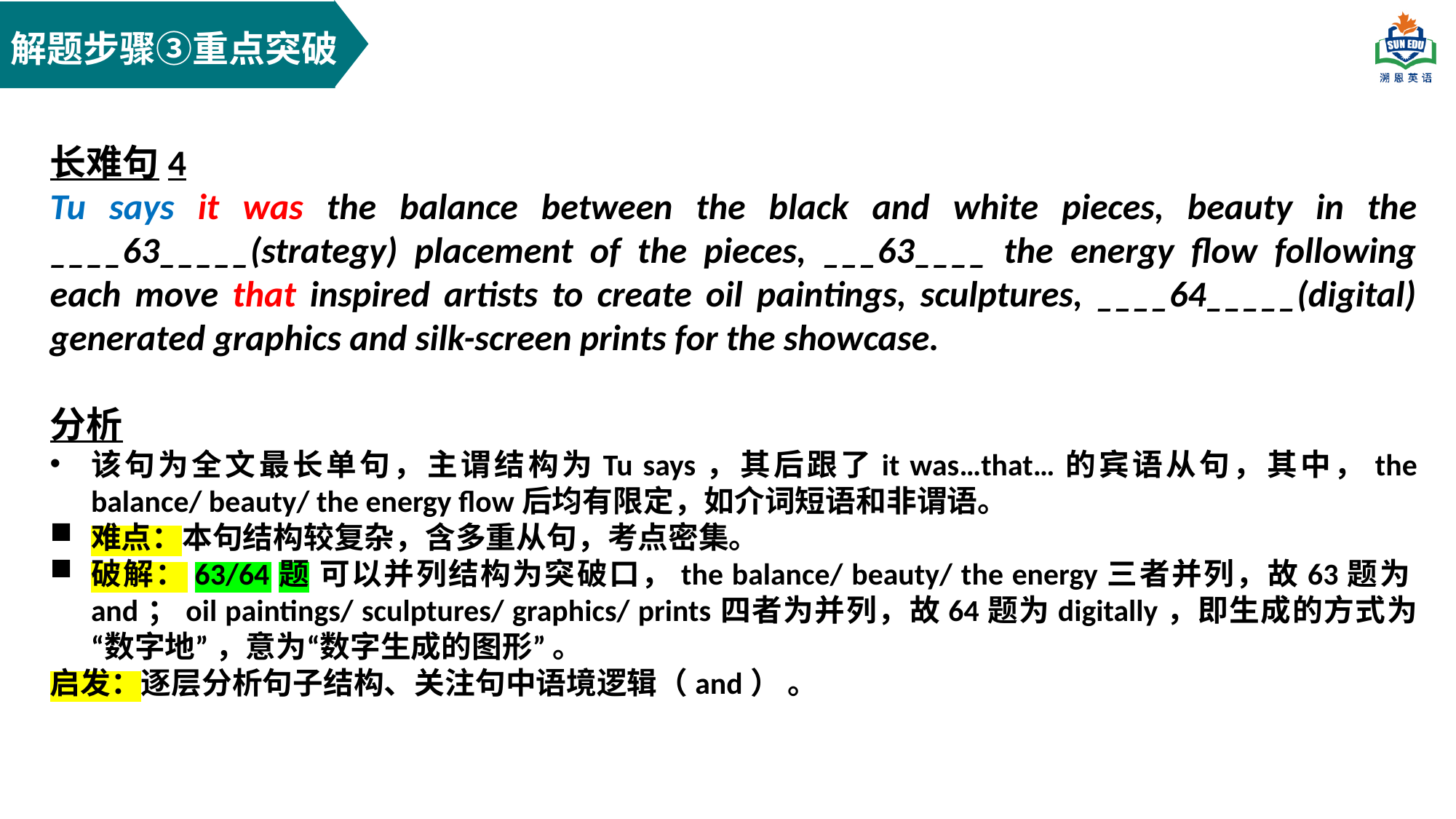

解题步骤③重点突破
长难句4
Tu says it was the balance between the black and white pieces, beauty in the ____63_____(strategy) placement of the pieces, ___63____ the energy flow following each move that inspired artists to create oil paintings, sculptures, ____64_____(digital) generated graphics and silk-screen prints for the showcase.

分析
该句为全文最长单句，主谓结构为Tu says，其后跟了it was…that…的宾语从句，其中，the balance/ beauty/ the energy flow后均有限定，如介词短语和非谓语。
难点：本句结构较复杂，含多重从句，考点密集。
破解：63/64题 可以并列结构为突破口，the balance/ beauty/ the energy三者并列，故63题为and；oil paintings/ sculptures/ graphics/ prints四者为并列，故64题为digitally，即生成的方式为“数字地” ，意为“数字生成的图形” 。
启发：逐层分析句子结构、关注句中语境逻辑（and） 。